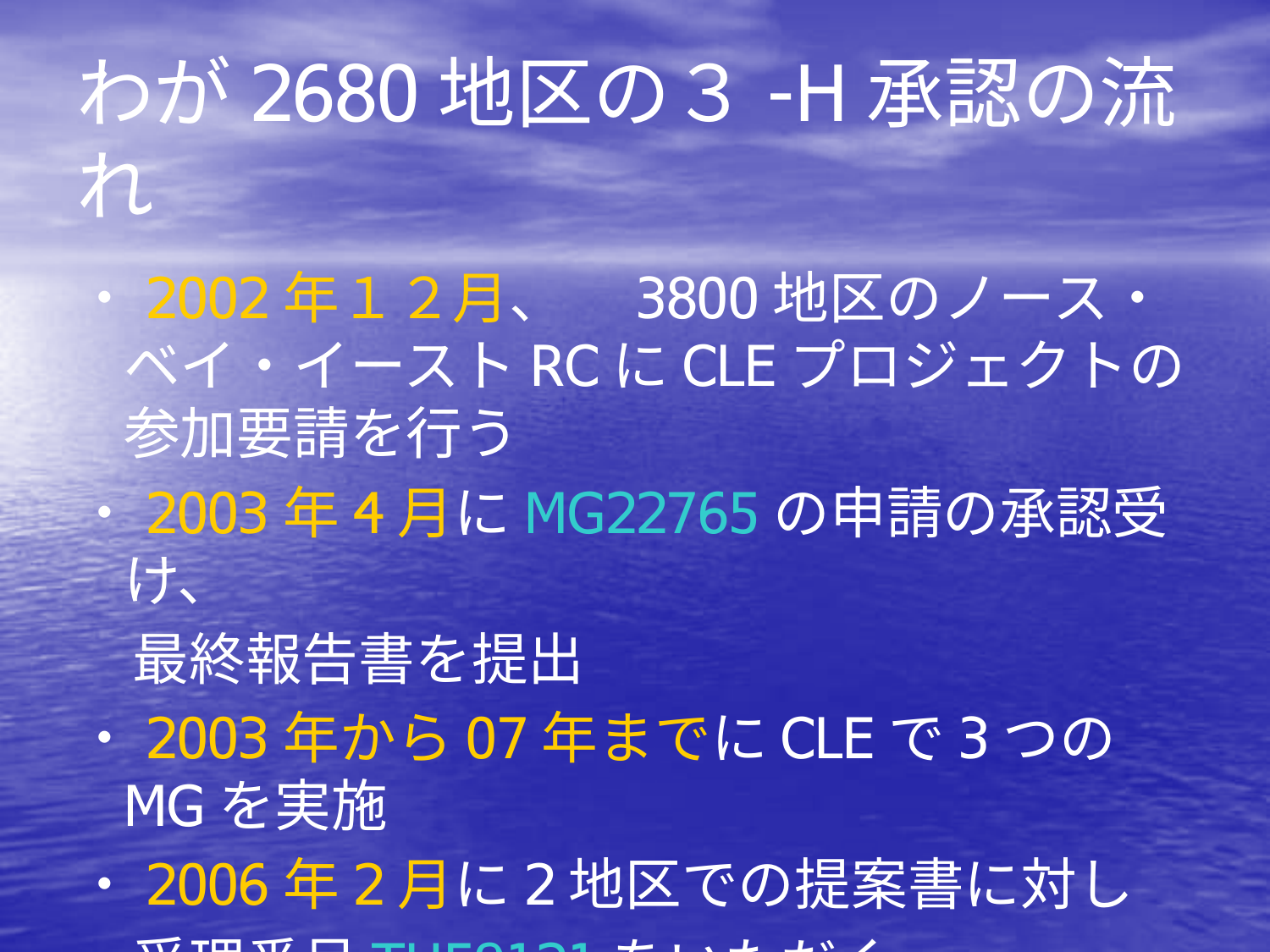

# わが2680地区の３-H承認の流れ
・2002年１２月、　3800地区のノース・ベイ・イーストRCにCLEプロジェクトの参加要請を行う
・2003年4月にMG22765の申請の承認受け、
　最終報告書を提出
・2003年から07年までにCLEで3つのMGを実施
・2006年2月に2地区での提案書に対し
　受理番号TH59121をいただく
・2007年4月21日にCLEによる3-H承認される